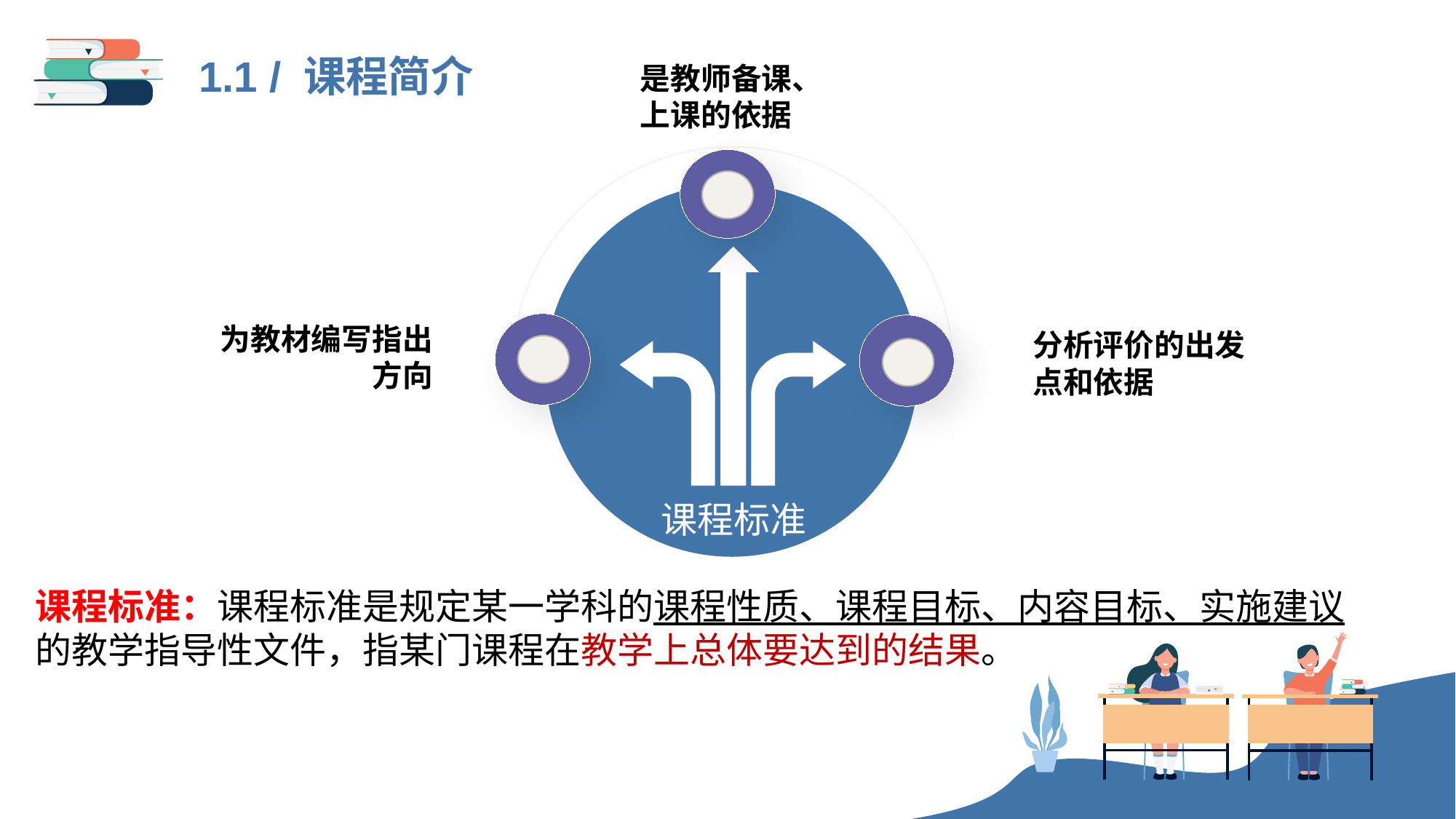

1.1 / 课程简介
是教师备课、上课的依据

为教材编写指出方向

分析评价的出发点和依据

课程标准
课程标准：课程标准是规定某一学科的课程性质、课程目标、内容目标、实施建议
的教学指导性文件，指某门课程在教学上总体要达到的结果。